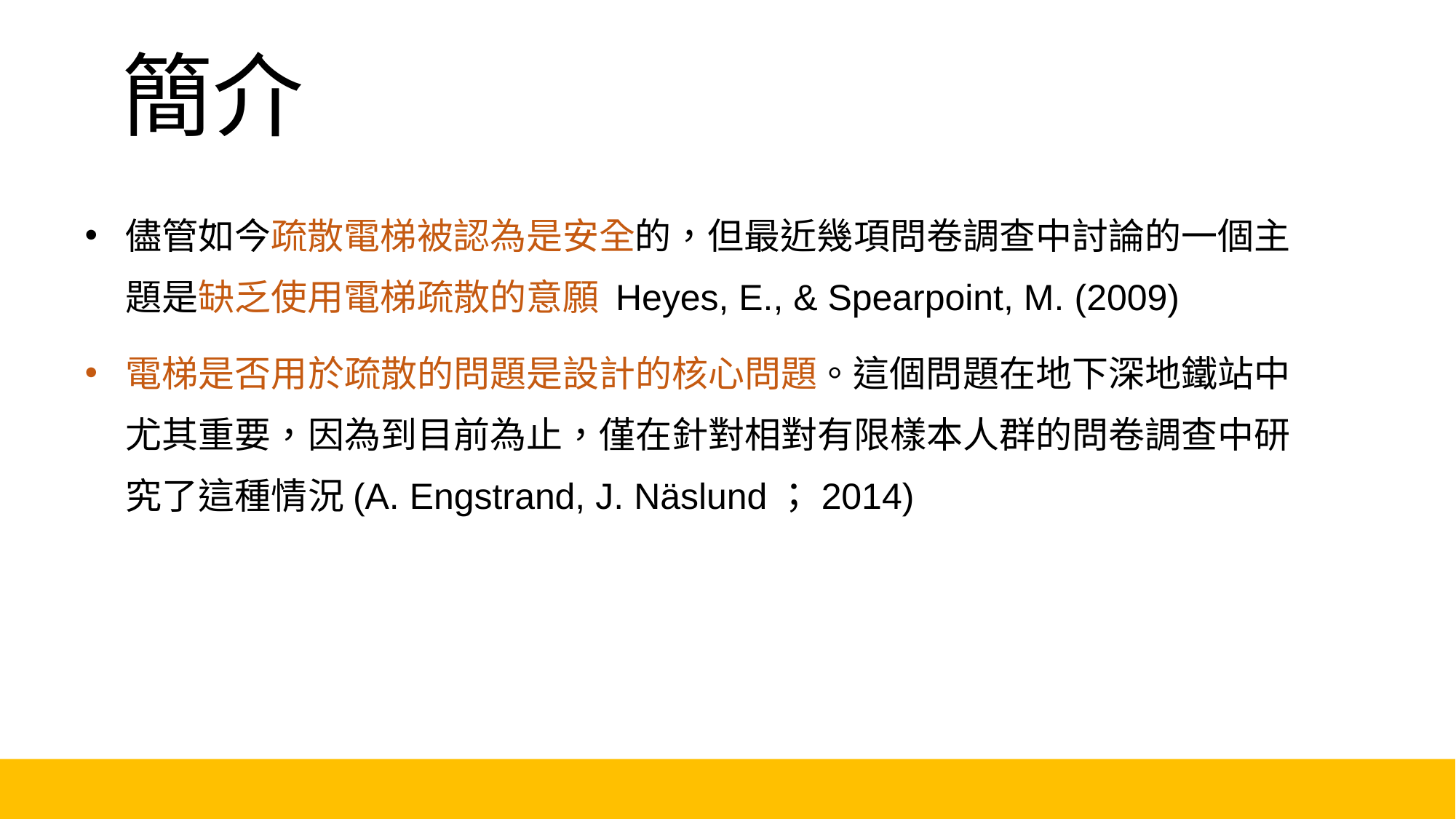

# 簡介
儘管如今疏散電梯被認為是安全的，但最近幾項問卷調查中討論的一個主題是缺乏使用電梯疏散的意願 Heyes, E., & Spearpoint, M. (2009)
電梯是否用於疏散的問題是設計的核心問題。這個問題在地下深地鐵站中尤其重要，因為到目前為止，僅在針對相對有限樣本人群的問卷調查中研究了這種情況(A. Engstrand, J. Näslund；2014)

3